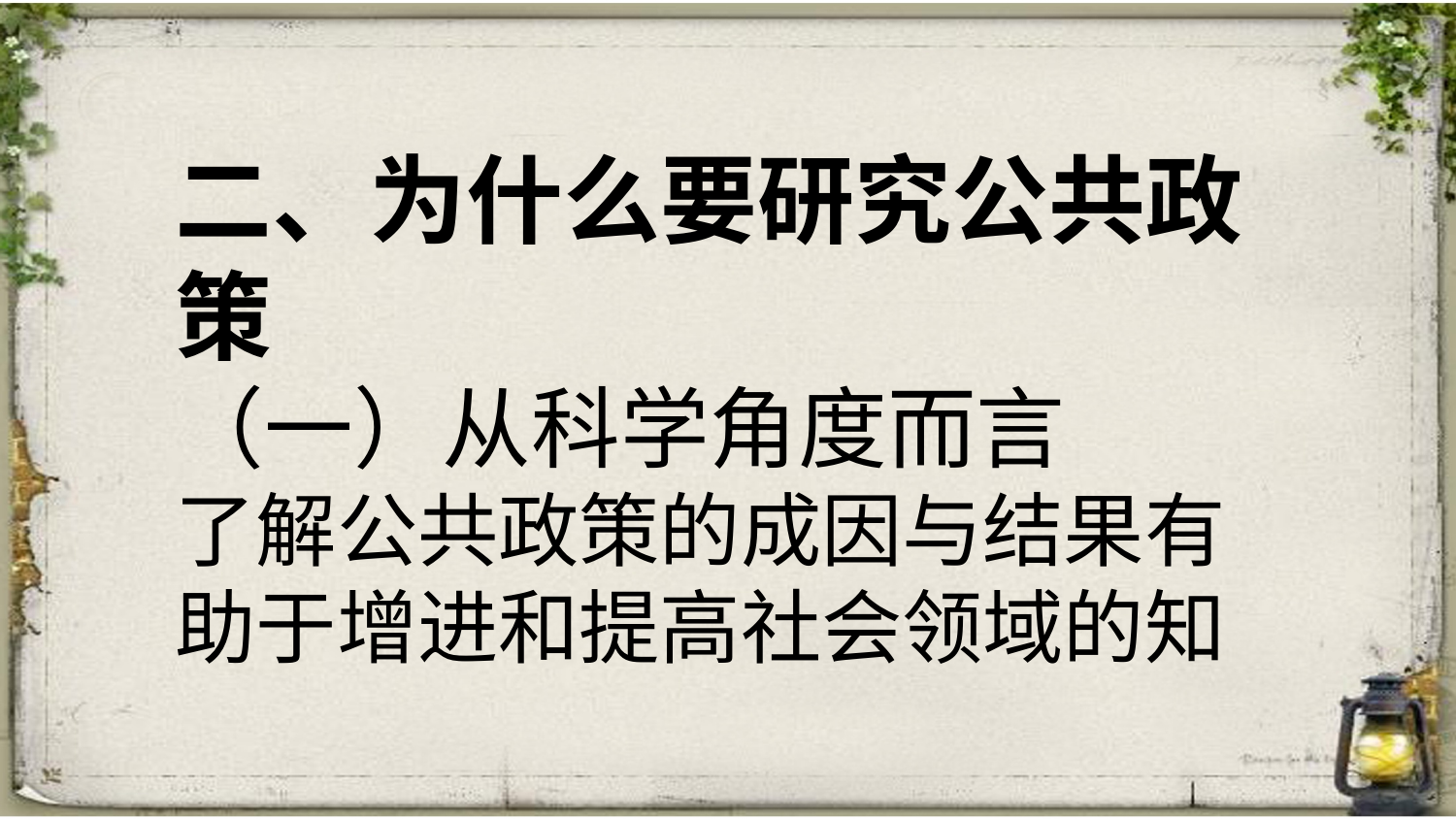

二、为什么要研究公共政策
（一）从科学角度而言
了解公共政策的成因与结果有助于增进和提高社会领域的知